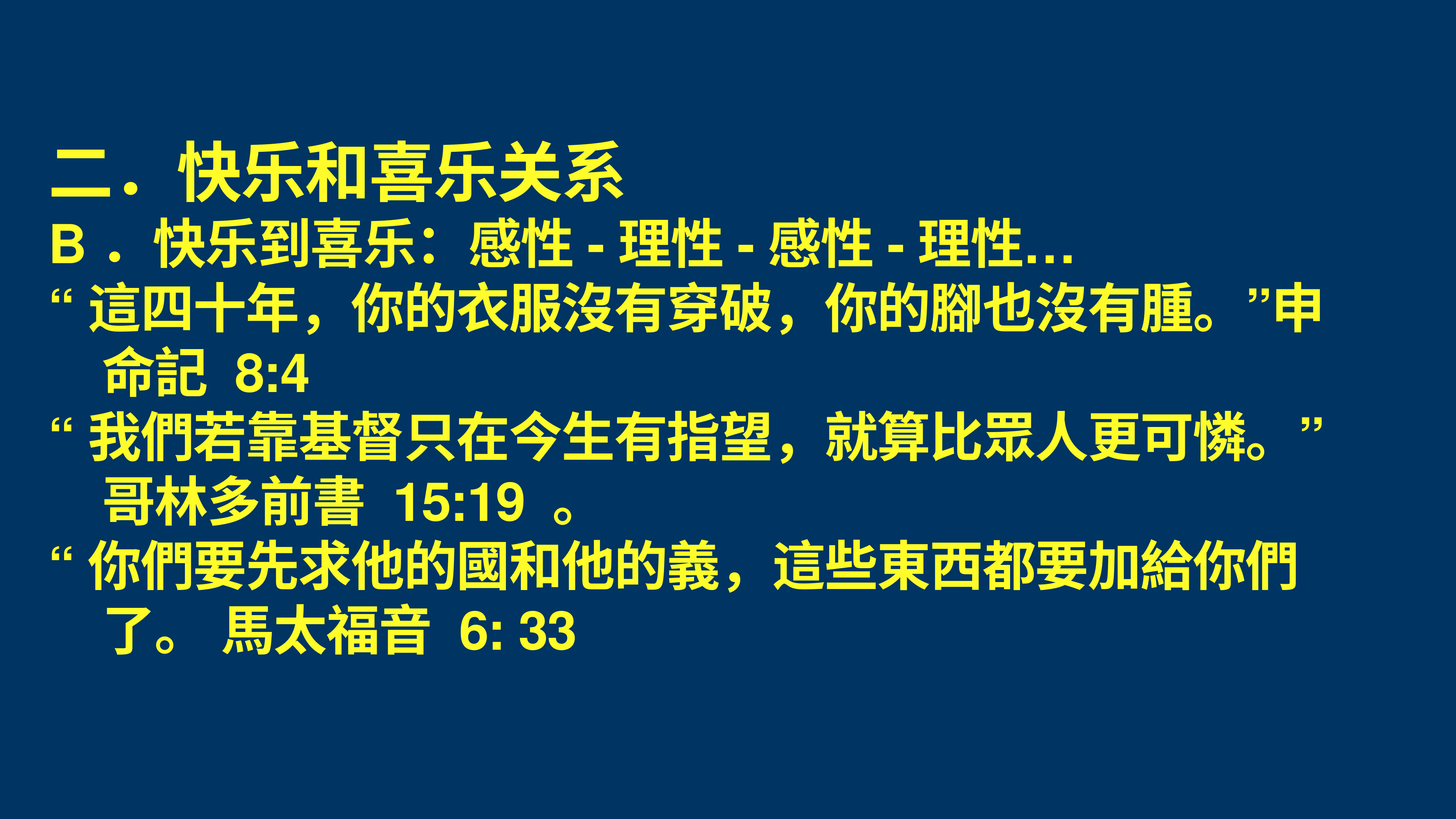

# 二．快乐和喜乐关系
B．快乐到喜乐：感性-理性-感性-理性…
“這四十年，你的衣服沒有穿破，你的腳也沒有腫。”申命記 8:4
“我們若靠基督只在今生有指望，就算比眾人更可憐。”哥林多前書 15:19 。
“你們要先求他的國和他的義，這些東西都要加給你們了。 馬太福音 6: 33